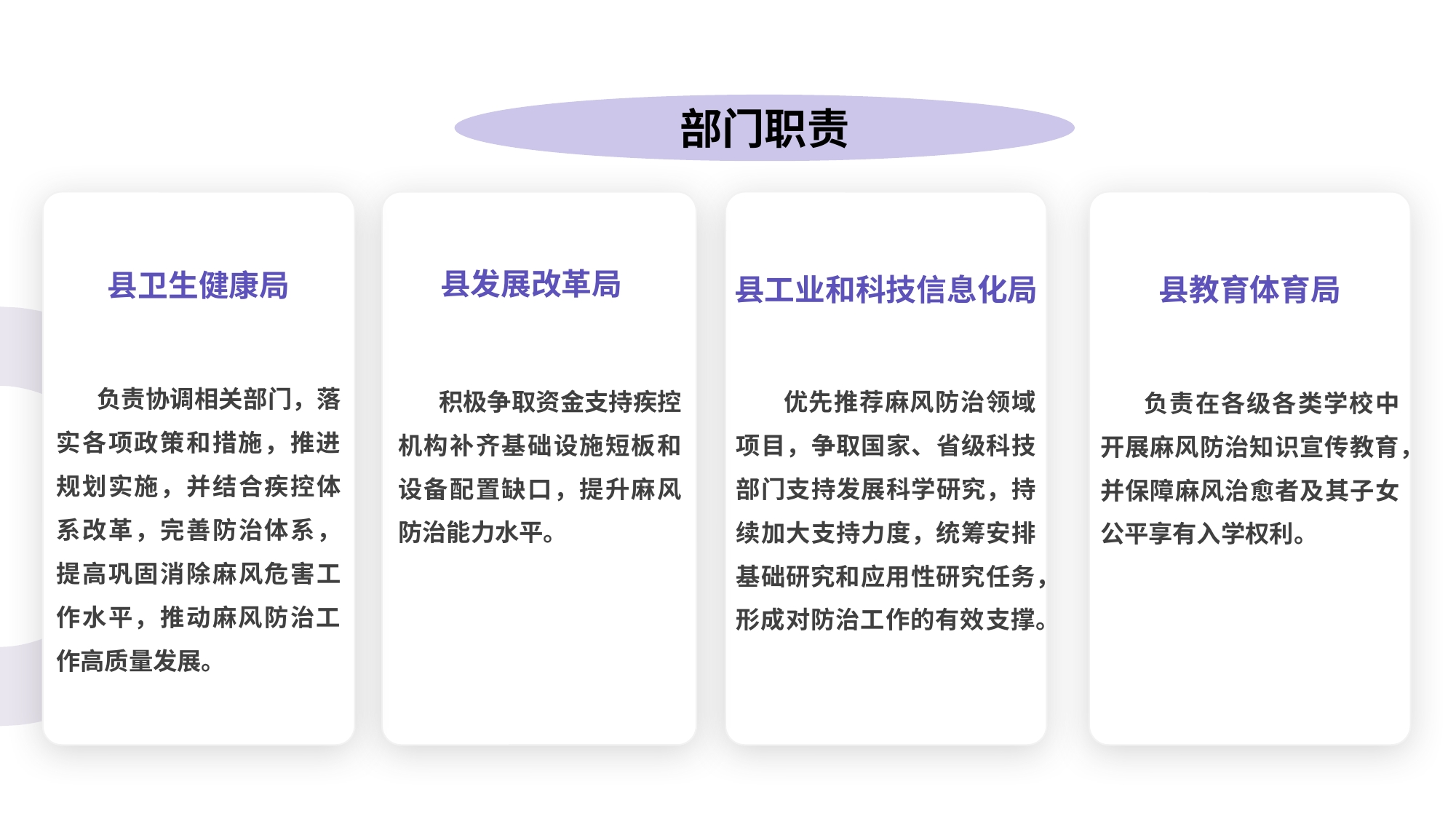

部门职责

县卫生健康局
县发展改革局
县工业和科技信息化局
县教育体育局

      负责在各级各类学校中开展麻风防治知识宣传教育，并保障麻风治愈者及其子女公平享有入学权利。
       优先推荐麻风防治领域项目，争取国家、省级科技部门支持发展科学研究，持续加大支持力度，统筹安排基础研究和应用性研究任务，形成对防治工作的有效支撑。
       负责协调相关部门，落实各项政策和措施，推进规划实施，并结合疾控体系改革，完善防治体系，提高巩固消除麻风危害工作水平，推动麻风防治工作高质量发展。
       积极争取资金支持疾控机构补齐基础设施短板和设备配置缺口，提升麻风防治能力水平。